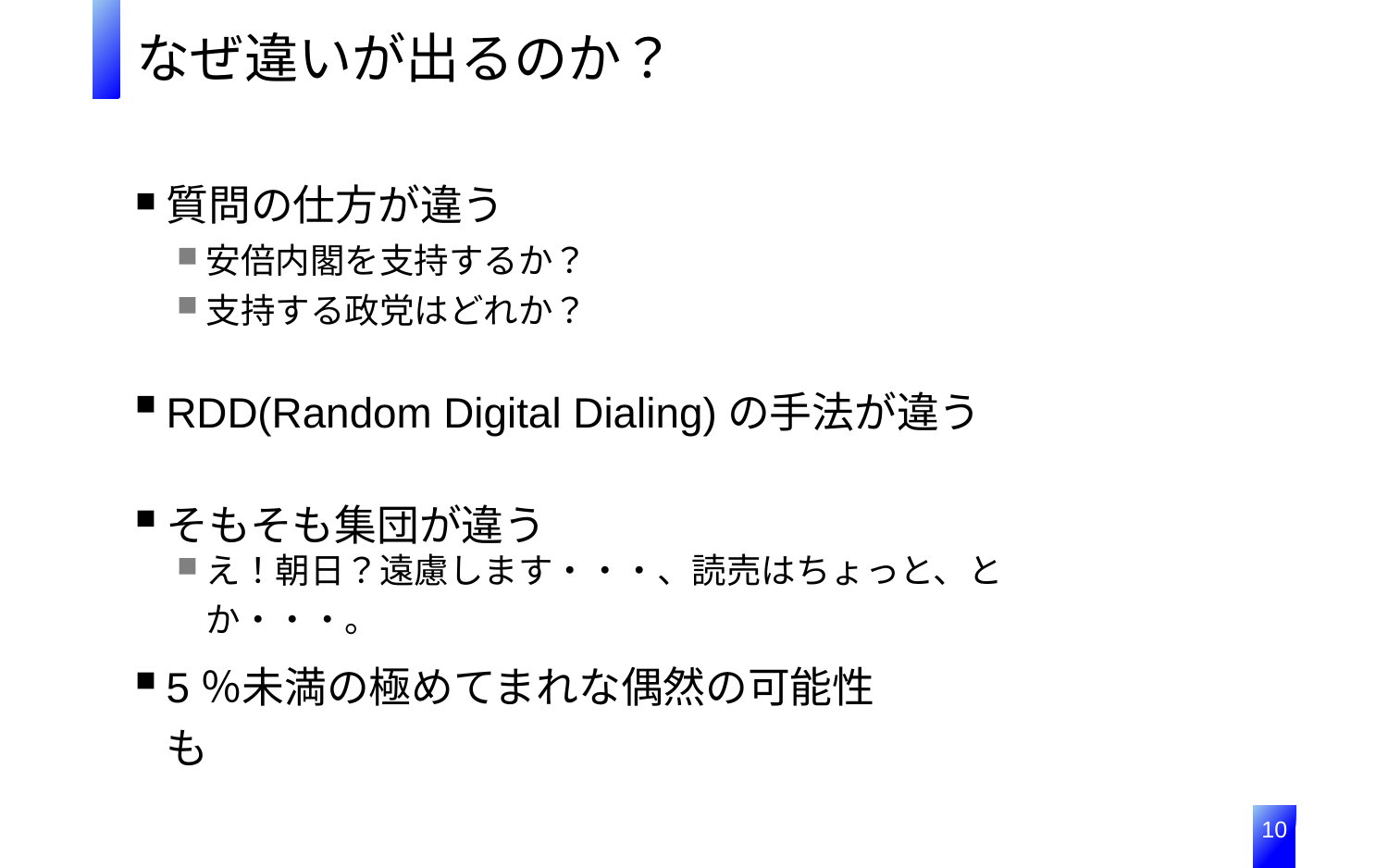

なぜ違いが出るのか？
質問の仕方が違う

安倍内閣を支持するか？
支持する政党はどれか？

RDD(Random Digital Dialing)の手法が違う

そもそも集団が違う

え！朝日？遠慮します・・・、読売はちょっと、とか・・・。

5％未満の極めてまれな偶然の可能性も